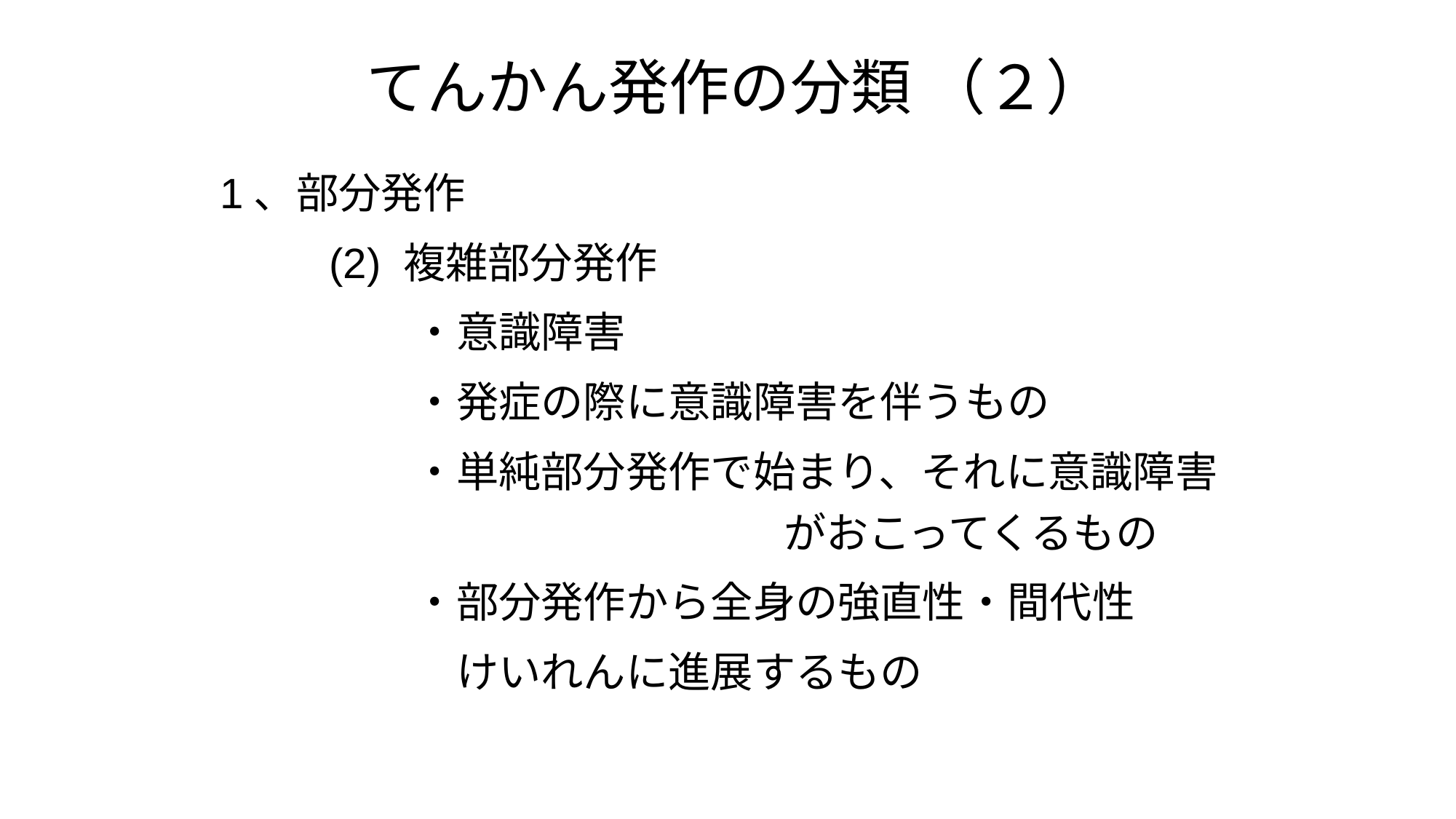

# てんかん発作の分類 （２）

1、部分発作
　　	(2) 複雑部分発作
	　　・意識障害
	　　・発症の際に意識障害を伴うもの
	　　・単純部分発作で始まり、それに意識障害　　　　　　　　	　　　がおこってくるもの
	　　・部分発作から全身の強直性・間代性
	　　　けいれんに進展するもの